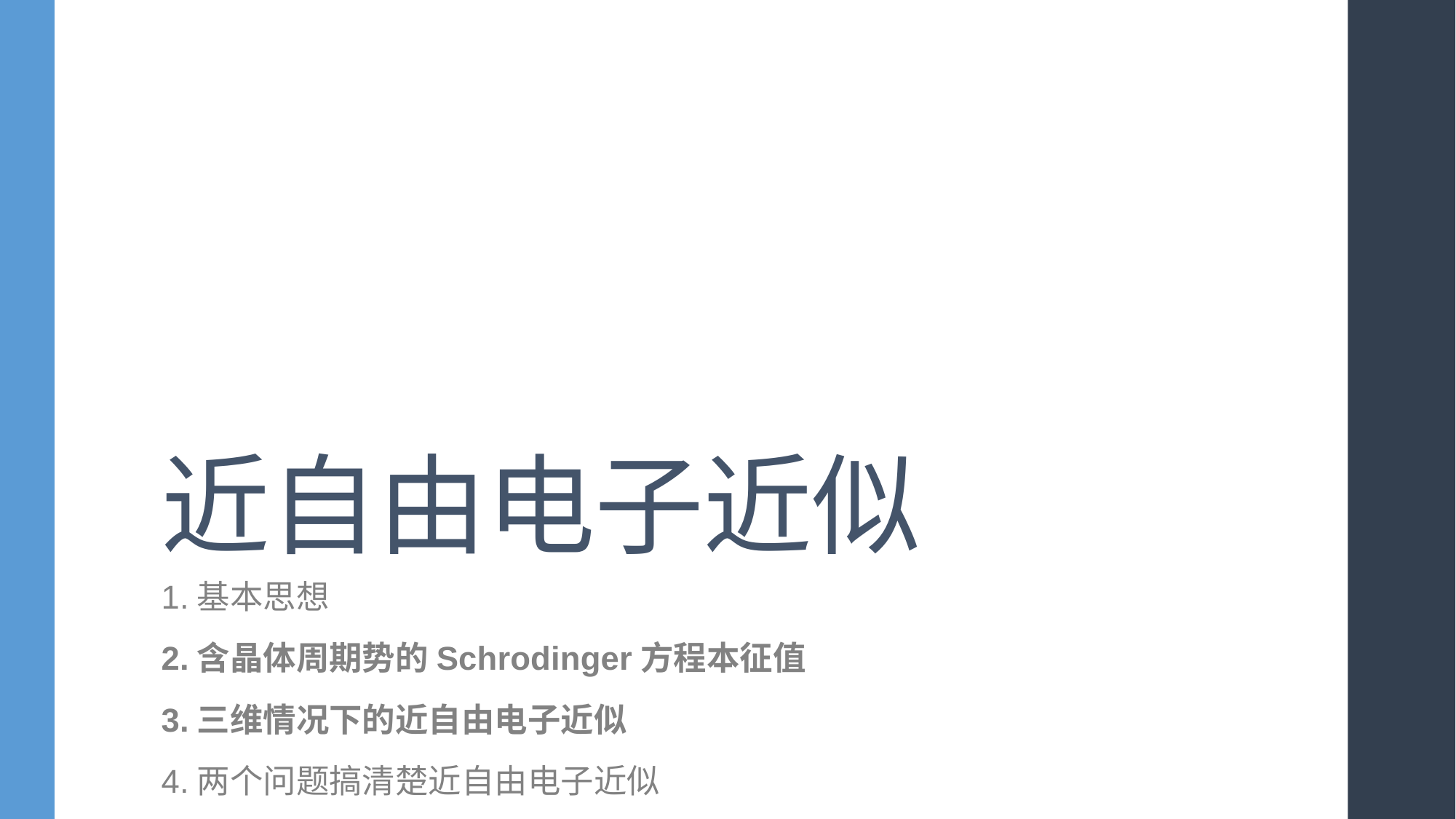

# 近自由电子近似
1.基本思想
2.含晶体周期势的Schrodinger方程本征值
3.三维情况下的近自由电子近似
4.两个问题搞清楚近自由电子近似

6